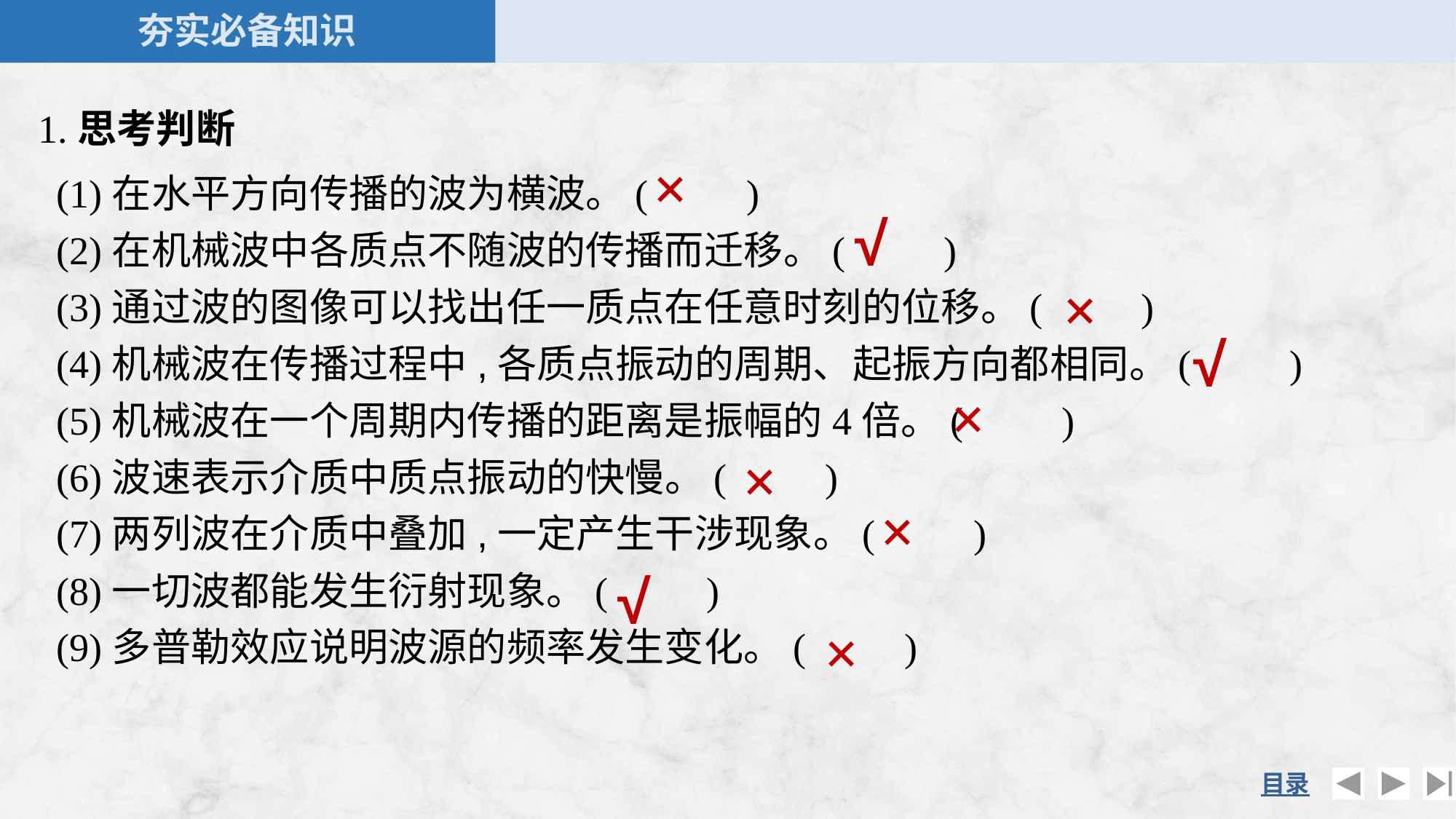

1.思考判断
×
(1)在水平方向传播的波为横波。(          )
(2)在机械波中各质点不随波的传播而迁移。(          )
(3)通过波的图像可以找出任一质点在任意时刻的位移。(          )
(4)机械波在传播过程中,各质点振动的周期、起振方向都相同。(          )
(5)机械波在一个周期内传播的距离是振幅的4倍。(          )
(6)波速表示介质中质点振动的快慢。(          )
(7)两列波在介质中叠加,一定产生干涉现象。(          )
(8)一切波都能发生衍射现象。(          )
(9)多普勒效应说明波源的频率发生变化。(          )
√
×
√
×
×
×
√
×